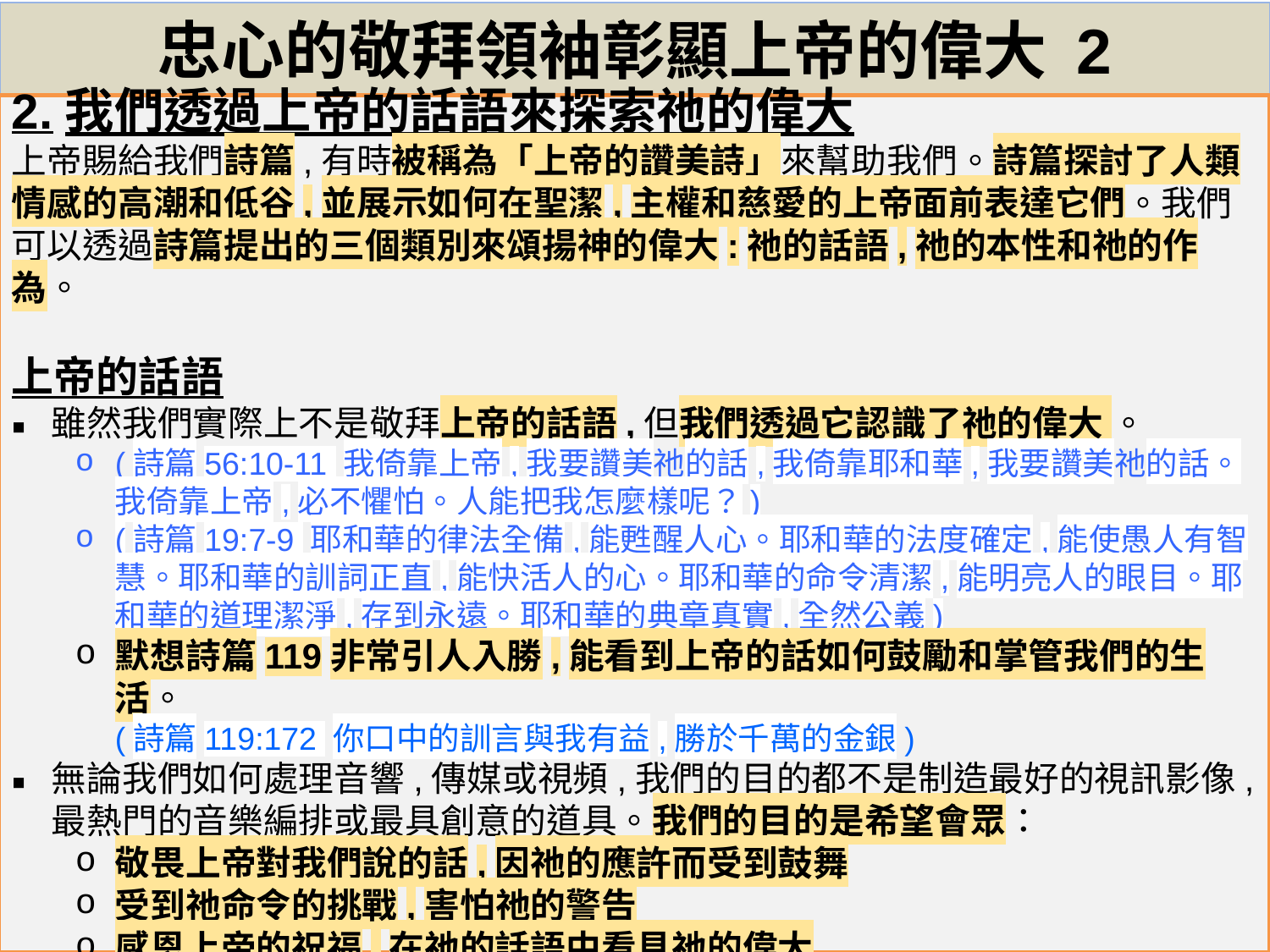

# 忠心的敬拜領袖彰顯上帝的偉大 2
2.我們透過上帝的話語來探索祂的偉大
上帝賜給我們詩篇,有時被稱為「上帝的讚美詩」來幫助我們。詩篇探討了人類情感的高潮和低谷,並展示如何在聖潔,主權和慈愛的上帝面前表達它們。我們可以透過詩篇提出的三個類別來頌揚神的偉大:祂的話語,祂的本性和祂的作為。
上帝的話語
雖然我們實際上不是敬拜上帝的話語,但我們透過它認識了祂的偉大 。
(詩篇56:10-11 我倚靠上帝,我要讚美祂的話,我倚靠耶和華,我要讚美祂的話。
我倚靠上帝,必不懼怕。人能把我怎麼樣呢？)
(詩篇19:7-9 耶和華的律法全備,能甦醒人心。耶和華的法度確定,能使愚人有智慧。耶和華的訓詞正直,能快活人的心。耶和華的命令清潔,能明亮人的眼目。耶和華的道理潔淨,存到永遠。耶和華的典章真實,全然公義)
默想詩篇119非常引人入勝,能看到上帝的話如何鼓勵和掌管我們的生活。
(詩篇119:172 你口中的訓言與我有益,勝於千萬的金銀)
無論我們如何處理音響,傳媒或視頻,我們的目的都不是制造最好的視訊影像,最熱門的音樂編排或最具創意的道具。我們的目的是希望會眾：
敬畏上帝對我們說的話,因祂的應許而受到鼓舞
受到祂命令的挑戰,害怕祂的警告
感恩上帝的祝福,在祂的話語中看見祂的偉大